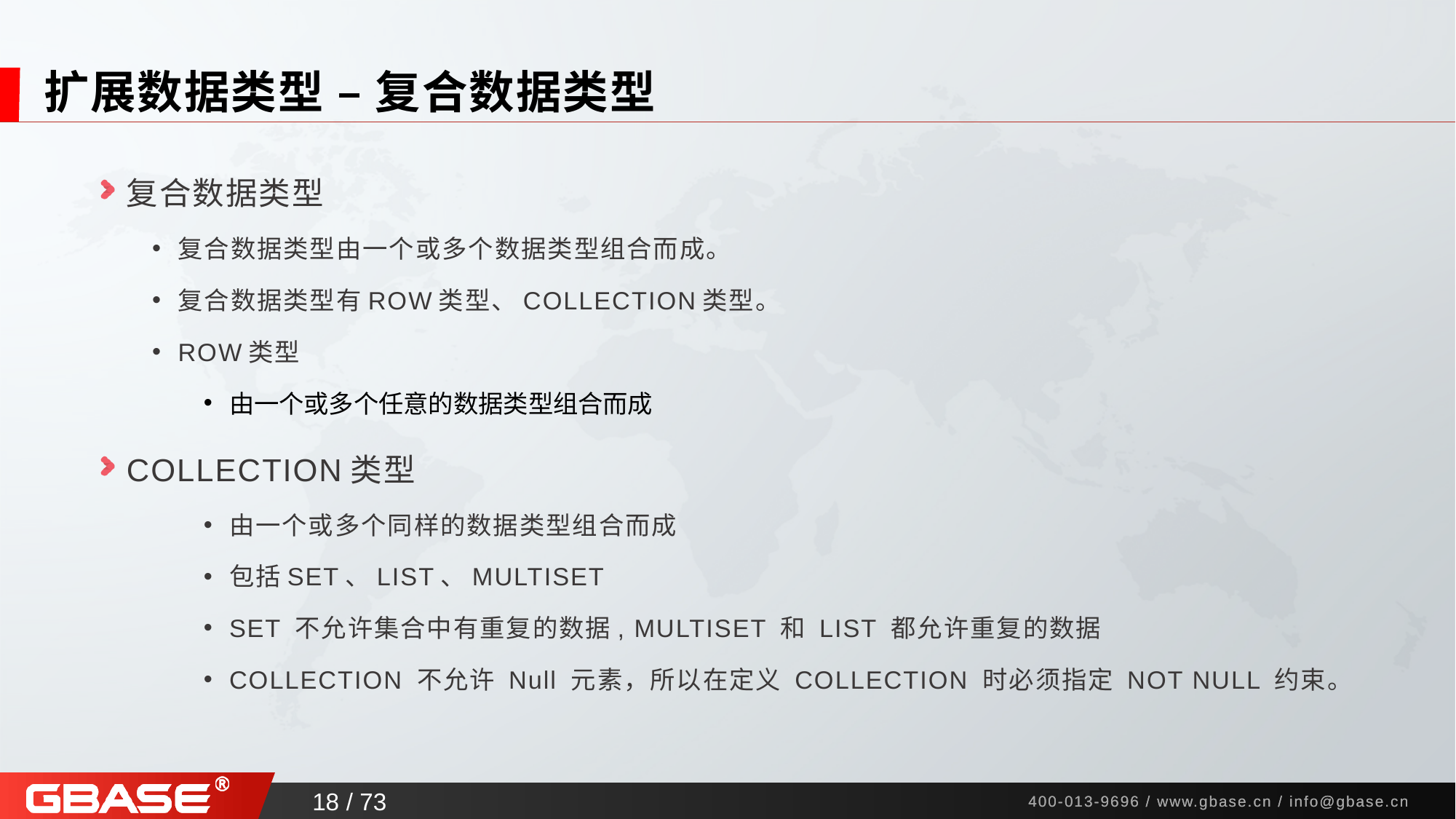

# 扩展数据类型 – 复合数据类型
复合数据类型
复合数据类型由一个或多个数据类型组合而成。
复合数据类型有ROW类型、COLLECTION类型。
ROW类型
由一个或多个任意的数据类型组合而成
COLLECTION类型
由一个或多个同样的数据类型组合而成
包括SET、LIST、MULTISET
SET 不允许集合中有重复的数据, MULTISET 和 LIST 都允许重复的数据
COLLECTION 不允许 Null 元素，所以在定义 COLLECTION 时必须指定 NOT NULL 约束。